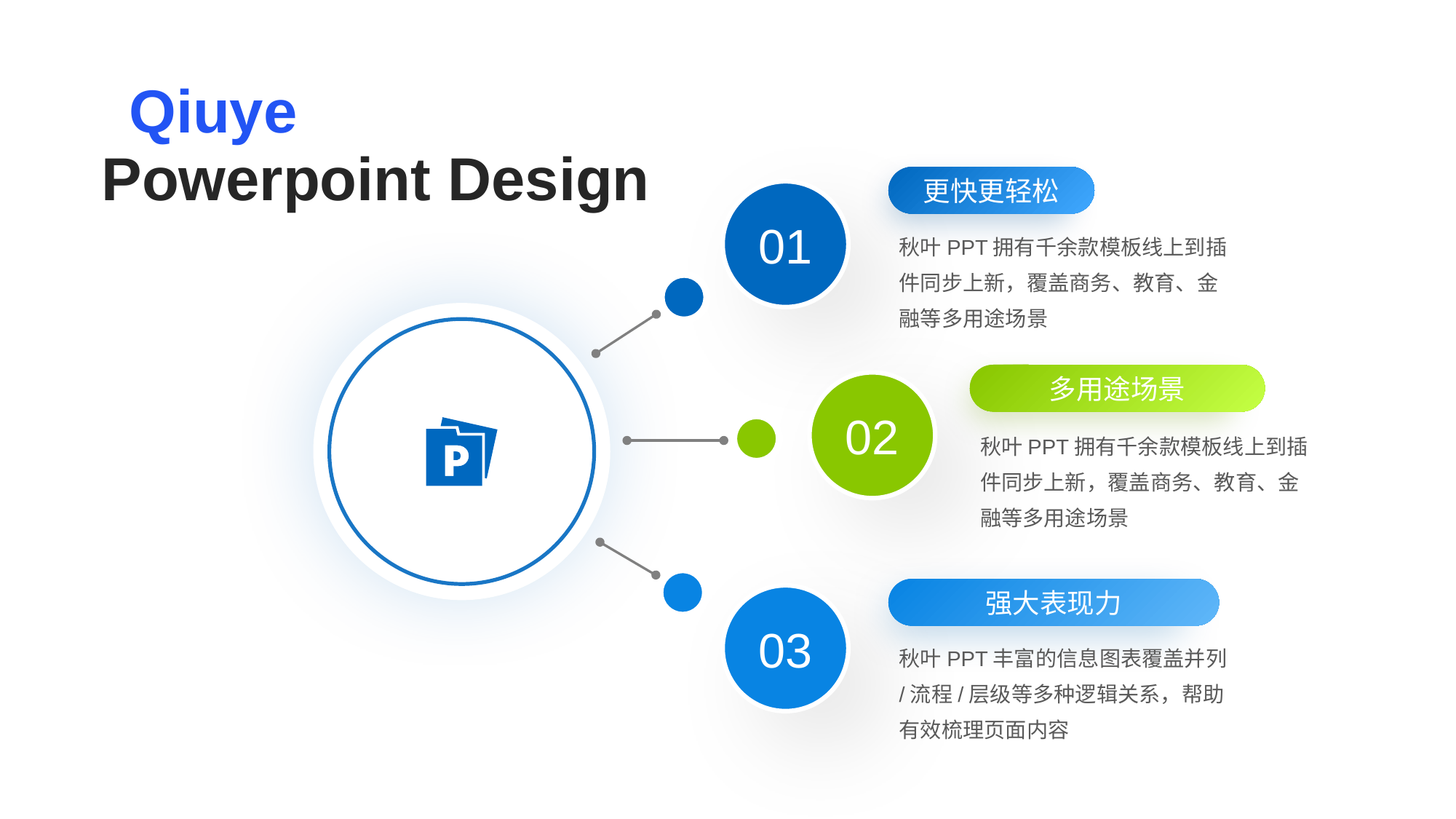

Qiuye
Powerpoint Design
更快更轻松
01
秋叶PPT拥有千余款模板线上到插件同步上新，覆盖商务、教育、金融等多用途场景

多用途场景
02

秋叶PPT拥有千余款模板线上到插件同步上新，覆盖商务、教育、金融等多用途场景

强大表现力
03
秋叶PPT丰富的信息图表覆盖并列/流程/层级等多种逻辑关系，帮助有效梳理页面内容